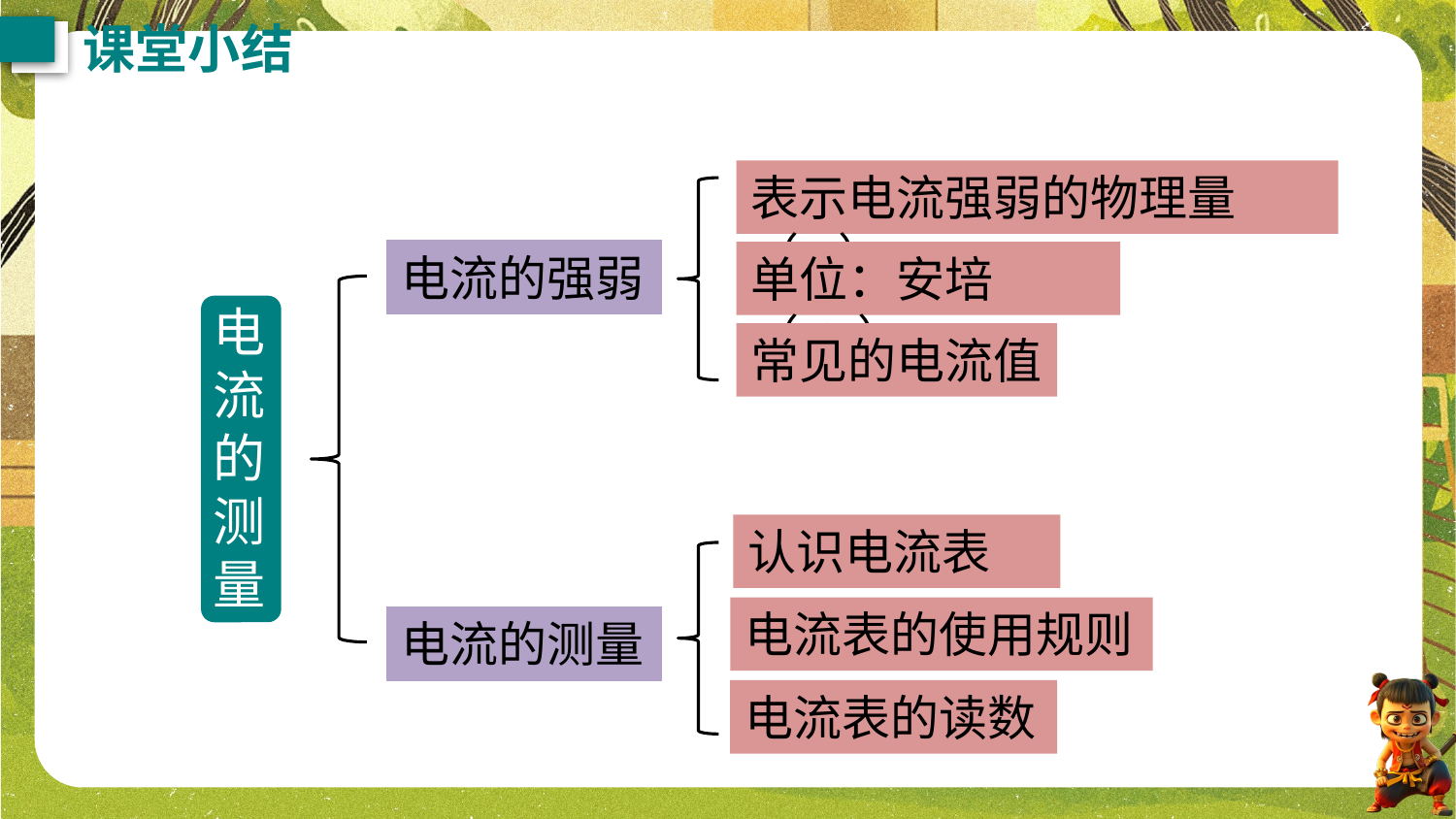

课堂小结

表示电流强弱的物理量（I）

电流的强弱
单位：安培（A）

电流的测量
常见的电流值
认识电流表

电流表的使用规则
电流的测量
电流表的读数